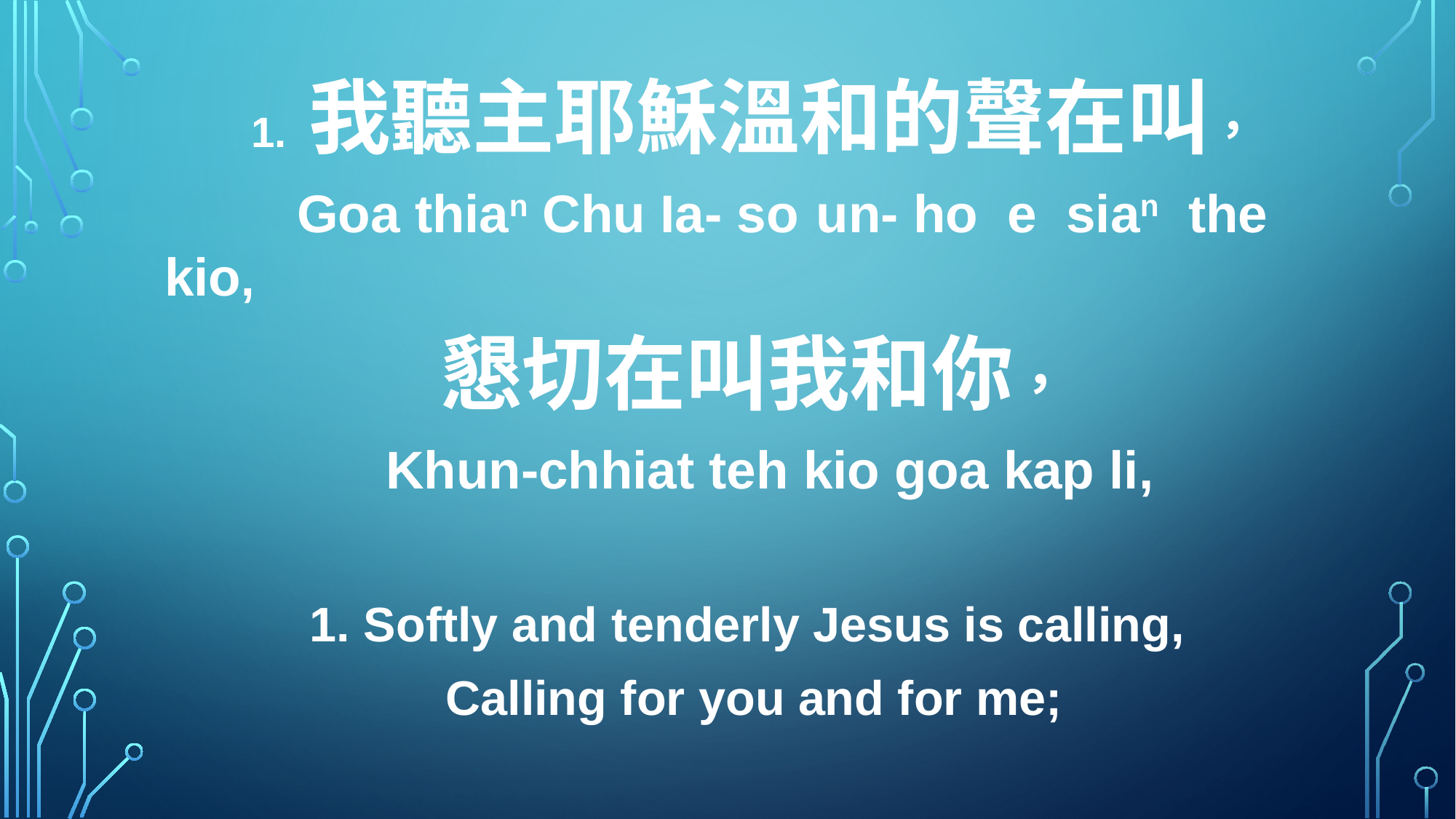

1. 我聽主耶穌溫和的聲在叫，
         Goa thian Chu Ia- so  un- ho  e  sian  the  kio,
懇切在叫我和你，
               Khun-chhiat teh kio goa kap li,

1. Softly and tenderly Jesus is calling,
Calling for you and for me;